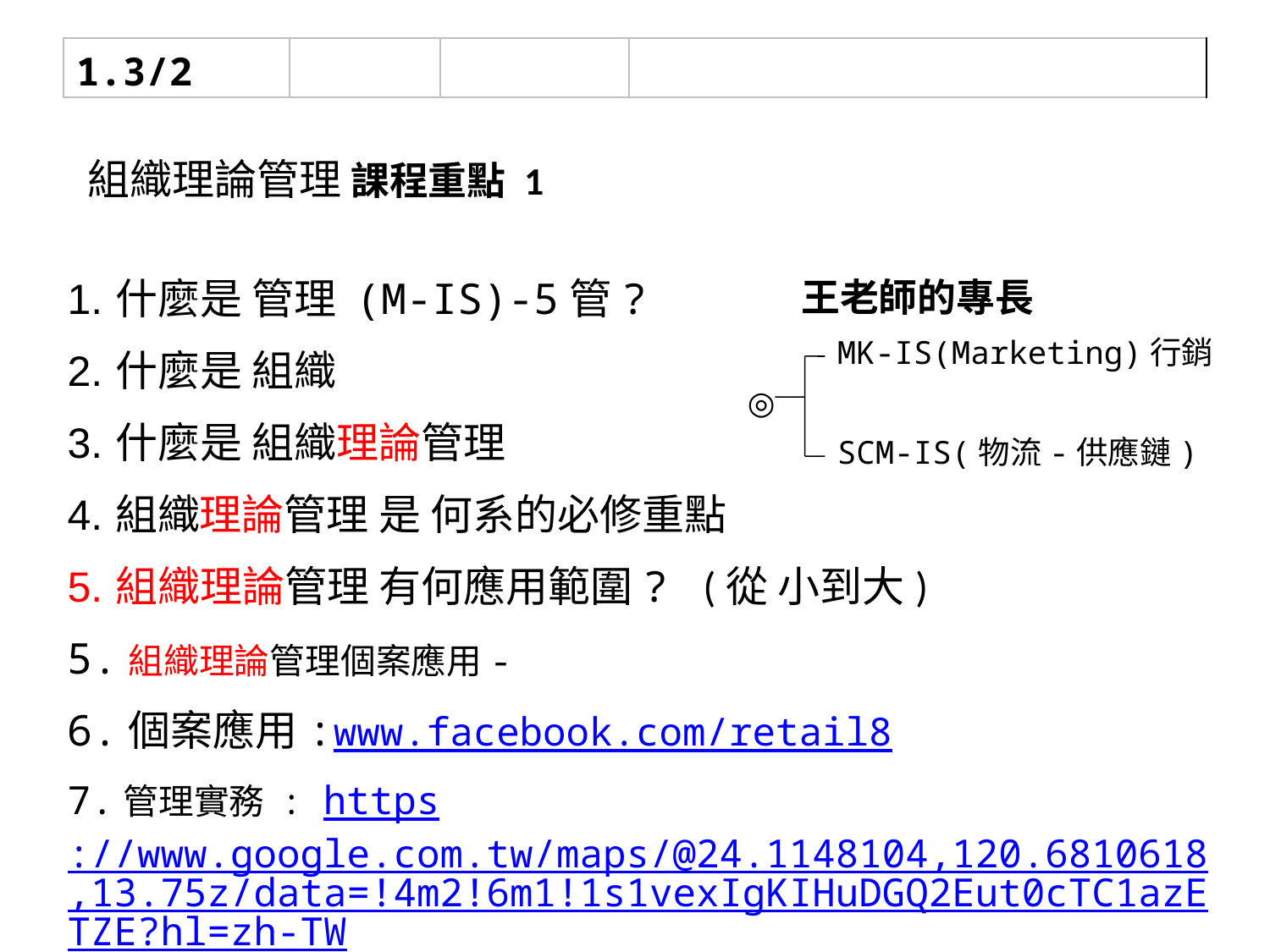

| 1.3/2 |  |  |  |
| --- | --- | --- | --- |
組織理論管理 課程重點 1
什麼是 管理 (M-IS)-5管?
什麼是 組織
什麼是 組織理論管理
組織理論管理 是 何系的必修重點
組織理論管理 有何應用範圍?  (從 小到大)
5.組織理論管理個案應用-
6.個案應用:www.facebook.com/retail8
7.管理實務 : https://www.google.com.tw/maps/@24.1148104,120.6810618,13.75z/data=!4m2!6m1!1s1vexIgKIHuDGQ2Eut0cTC1azETZE?hl=zh-TW
* 期中考前 各組 要在facebook 開一個 粉絲專業帳號。
* 期中報告 做 FB粉絲專業與相關連結

     王老師的專長
MK-IS(Marketing)行銷

◎
SCM-IS(物流-供應鏈)